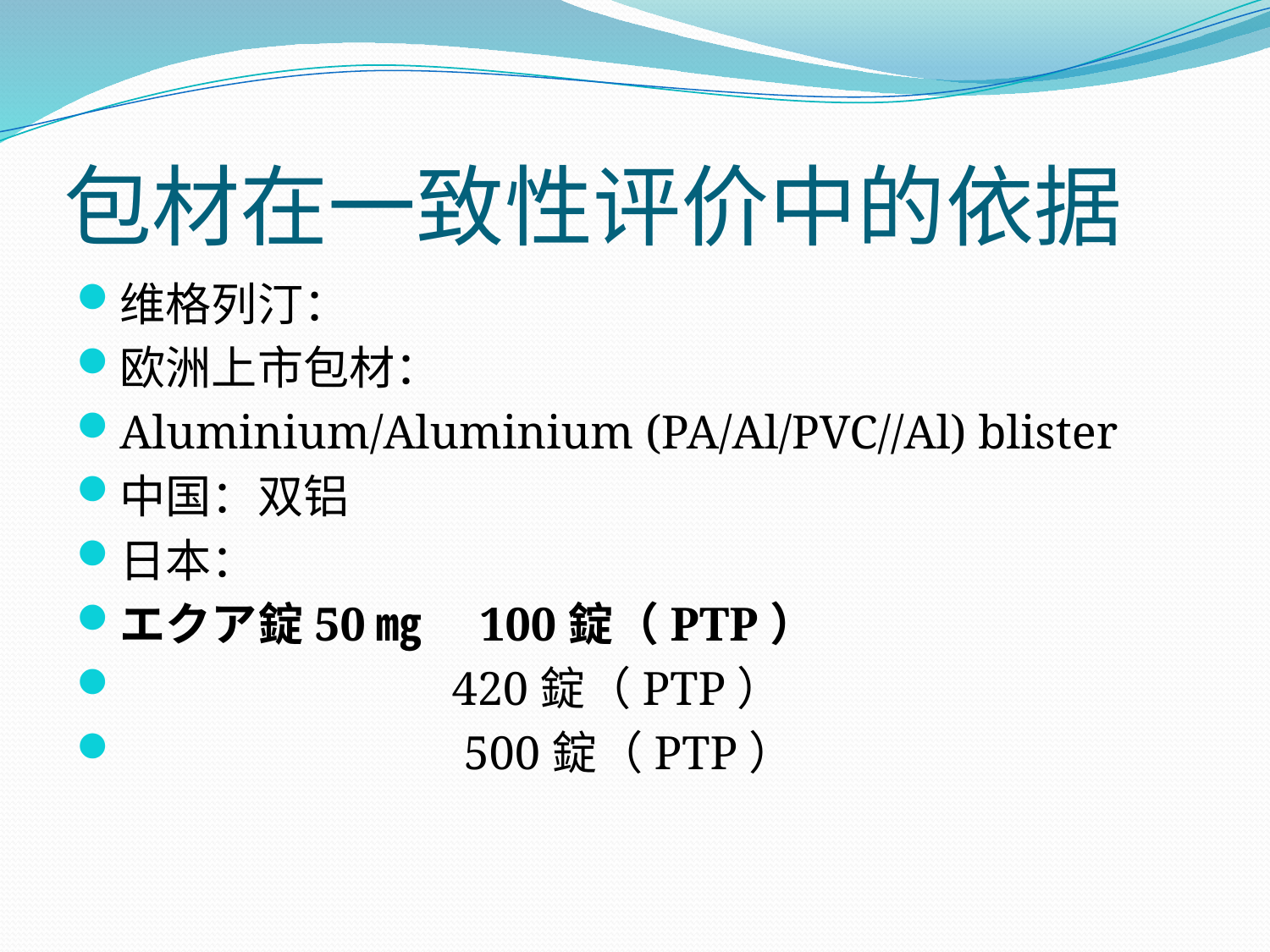

# 包材在一致性评价中的依据
维格列汀：
欧洲上市包材：
Aluminium/Aluminium (PA/Al/PVC//Al) blister
中国：双铝
日本：
エクア錠50㎎　100錠（PTP）
                            420錠（PTP）
                             500錠（PTP）